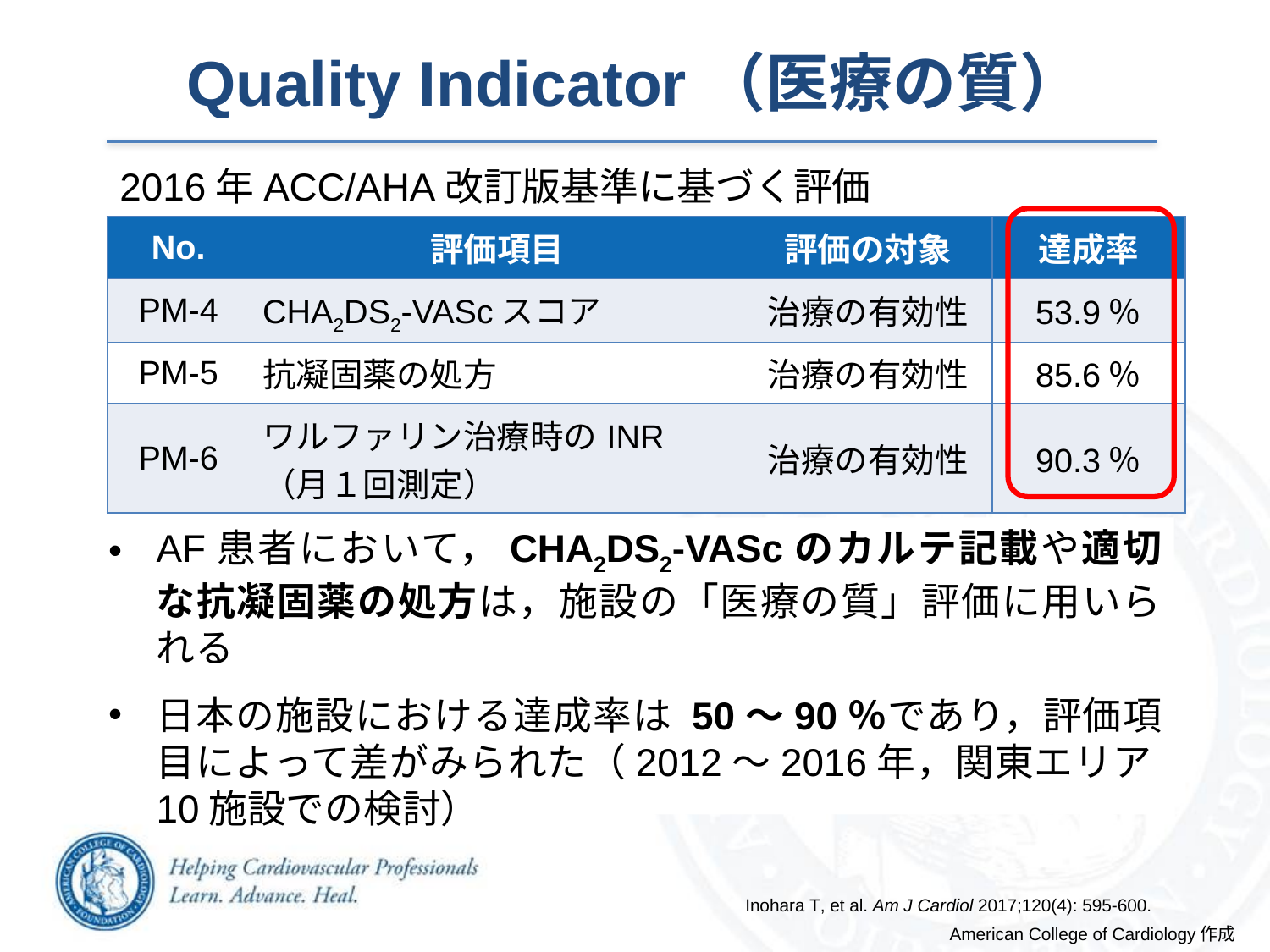

Quality Indicator（医療の質）
2016年ACC/AHA改訂版基準に基づく評価

| No. | 評価項目 | 評価の対象 | 達成率 |
| --- | --- | --- | --- |
| PM-4 | CHA2DS2-VAScスコア | 治療の有効性 | 53.9％ |
| PM-5 | 抗凝固薬の処方 | 治療の有効性 | 85.6％ |
| PM-6 | ワルファリン治療時のINR （月１回測定） | 治療の有効性 | 90.3％ |

AF患者において，CHA2DS2-VAScのカルテ記載や適切な抗凝固薬の処方は，施設の「医療の質」評価に用いられる
日本の施設における達成率は 50～90％であり，評価項目によって差がみられた（2012～2016年，関東エリア10施設での検討）
Inohara T, et al. Am J Cardiol 2017;120(4): 595-600.
American College of Cardiology作成